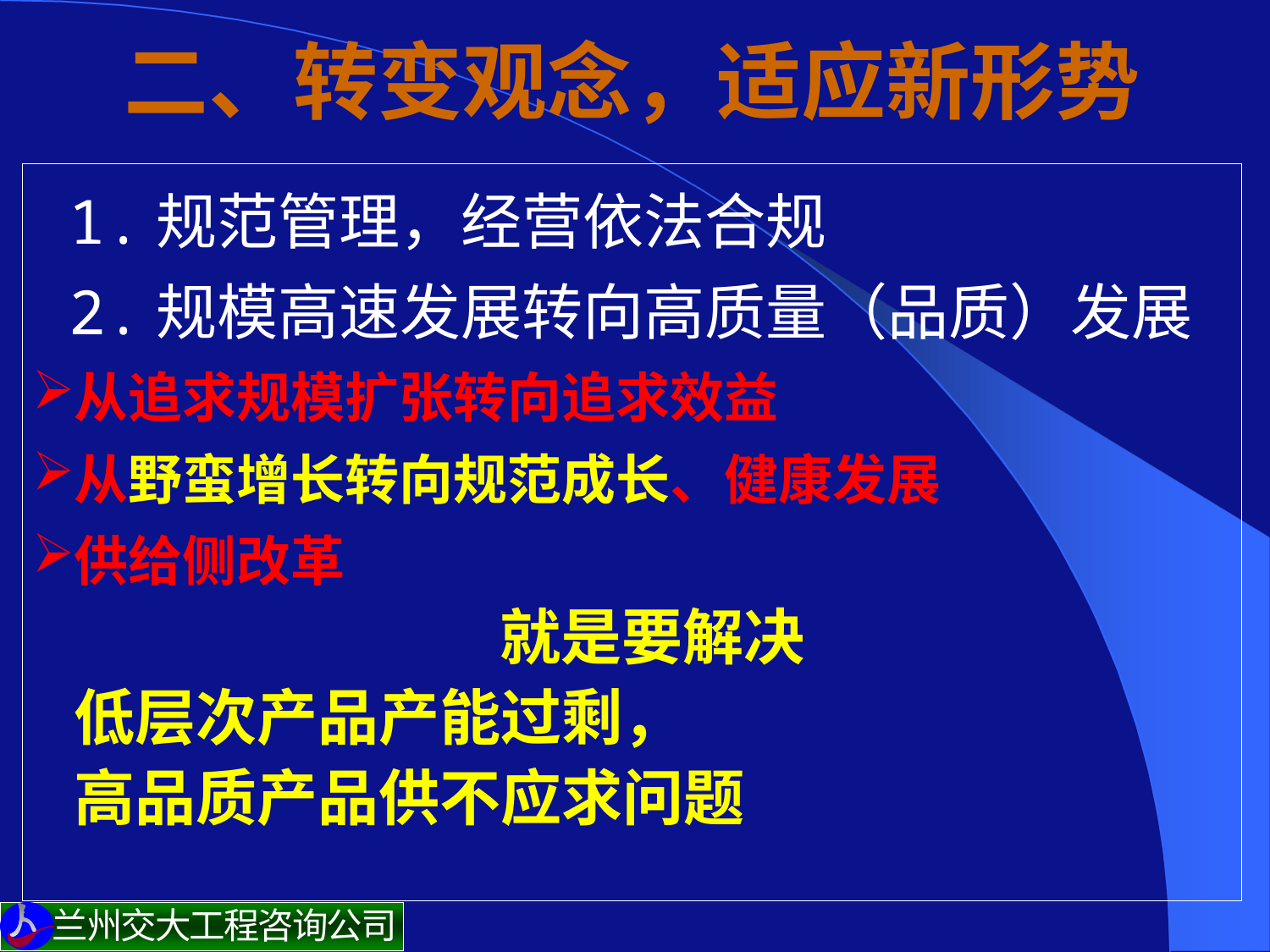

# 二、转变观念，适应新形势
 1.规范管理，经营依法合规
 2.规模高速发展转向高质量（品质）发展
从追求规模扩张转向追求效益
从野蛮增长转向规范成长、健康发展
供给侧改革
  就是要解决
  低层次产品产能过剩，
  高品质产品供不应求问题